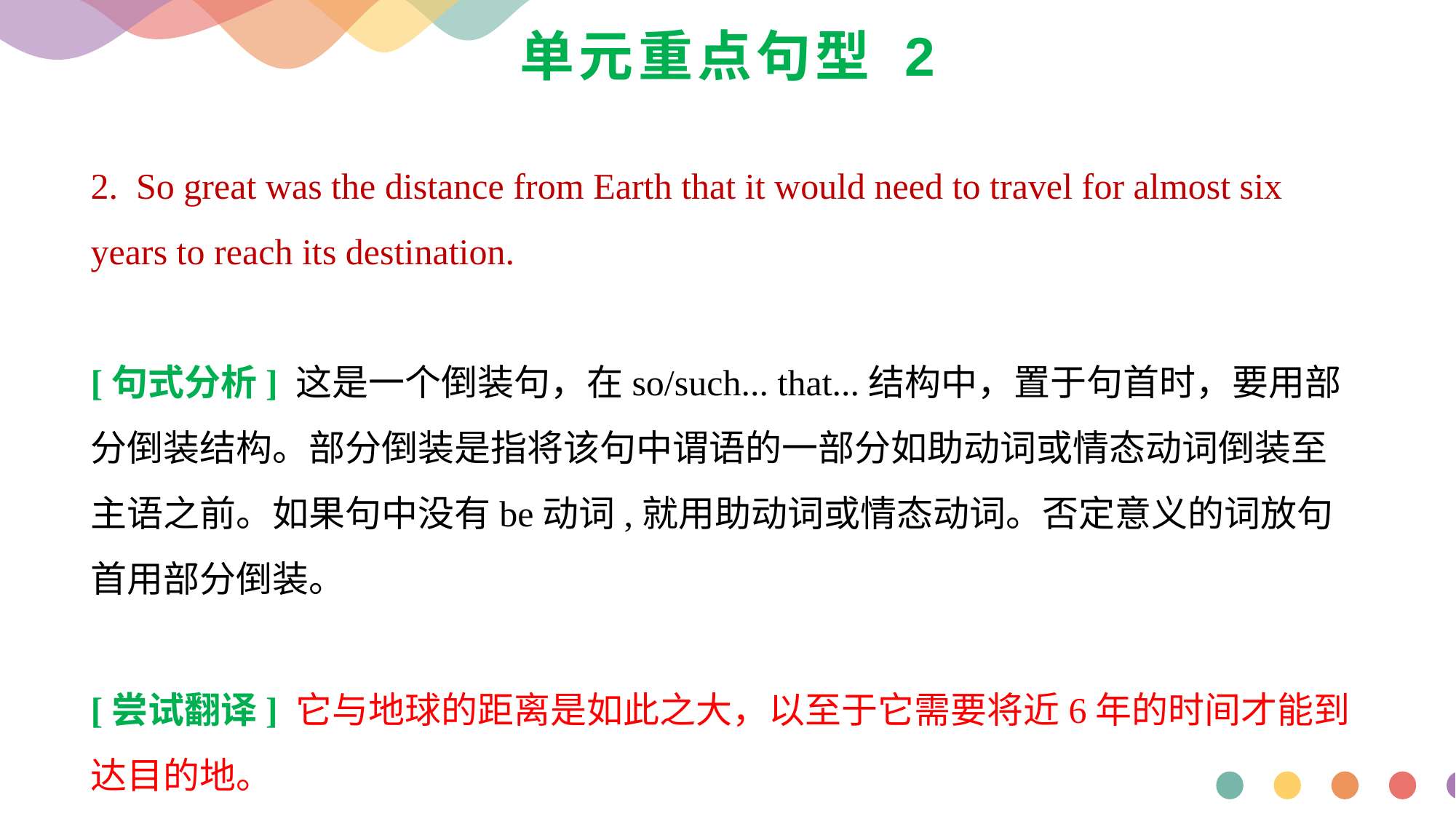

# 单元重点句型 2
2.  So great was the distance from Earth that it would need to travel for almost six years to reach its destination.

[句式分析] 这是一个倒装句，在so/such... that...结构中，置于句首时，要用部分倒装结构。部分倒装是指将该句中谓语的一部分如助动词或情态动词倒装至主语之前。如果句中没有be动词,就用助动词或情态动词。否定意义的词放句首用部分倒装。

[尝试翻译] 它与地球的距离是如此之大，以至于它需要将近6年的时间才能到达目的地。